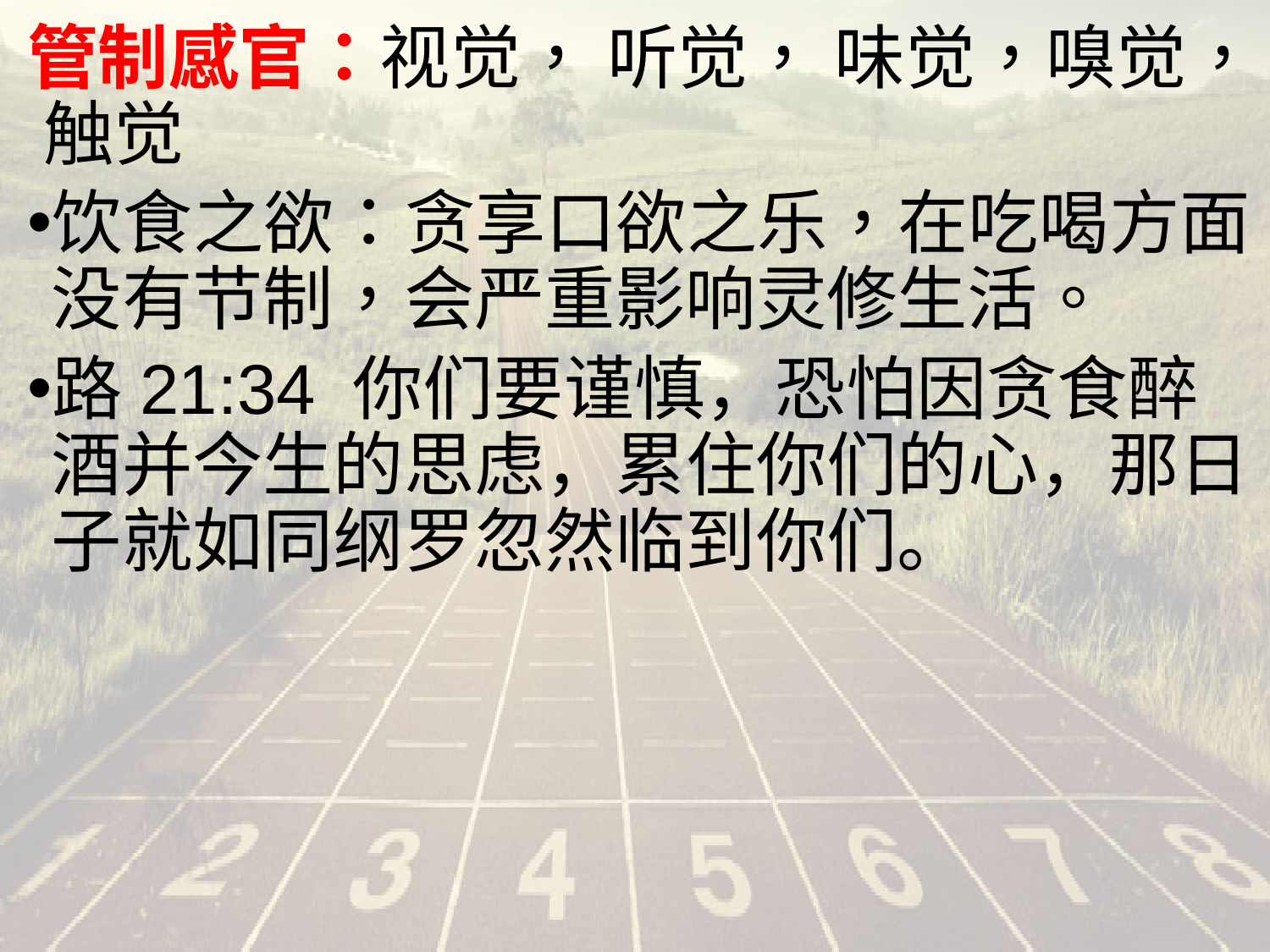

管制感官：视觉， 听觉， 味觉，嗅觉， 触觉
饮食之欲：贪享口欲之乐，在吃喝方面没有节制，会严重影响灵修生活。
路21:34 你们要谨慎，恐怕因贪食醉酒并今生的思虑，累住你们的心，那日子就如同纲罗忽然临到你们。
#